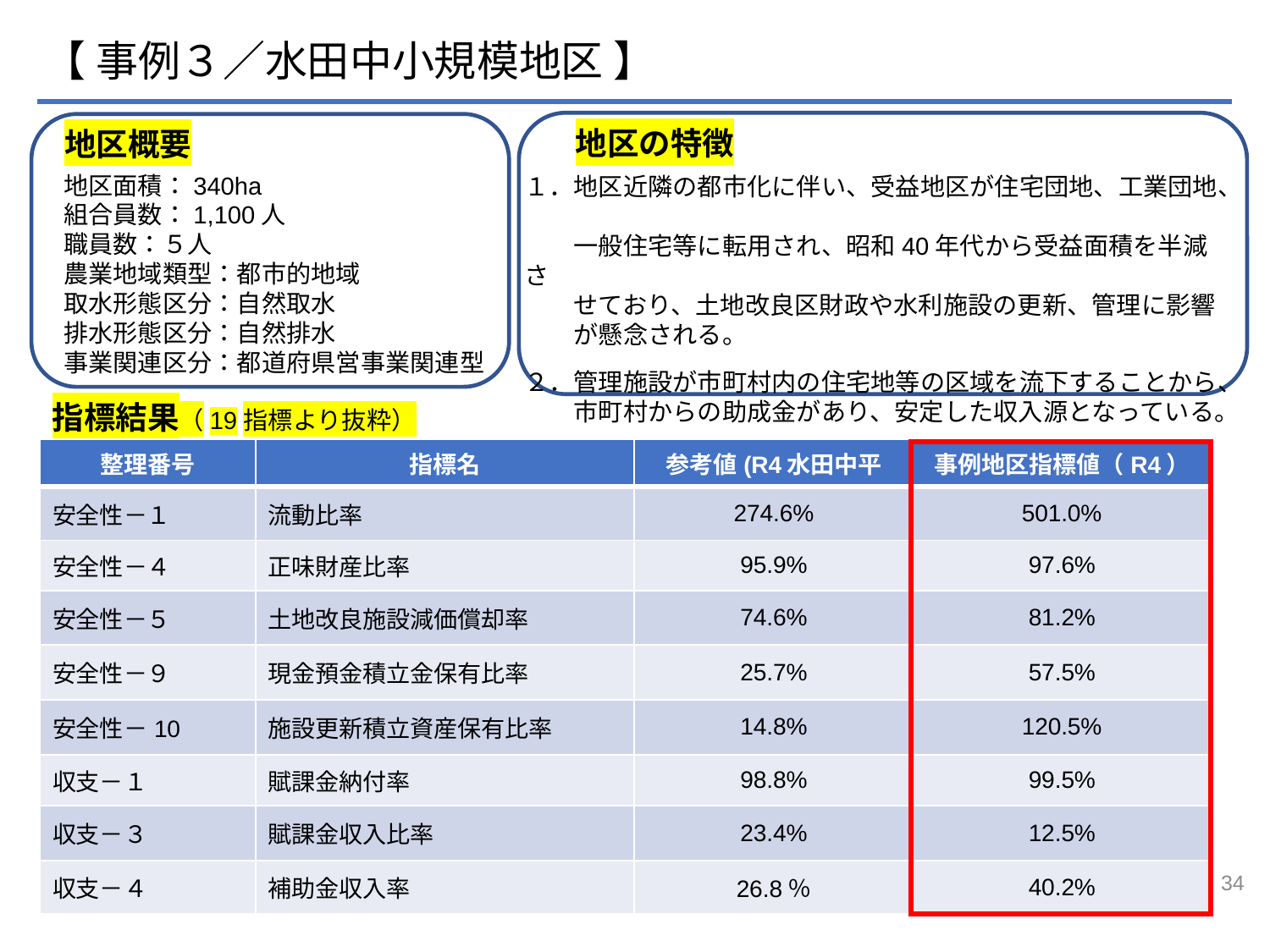

【 事例３／水田中小規模地区 】

地区の特徴
１．地区近隣の都市化に伴い、受益地区が住宅団地、工業団地、
　　一般住宅等に転用され、昭和40年代から受益面積を半減さ
　　せており、土地改良区財政や水利施設の更新、管理に影響
　　が懸念される。

２．管理施設が市町村内の住宅地等の区域を流下することから、
　　市町村からの助成金があり、安定した収入源となっている。

地区概要
地区面積：340ha
組合員数：1,100人
職員数：５人
農業地域類型：都市的地域
取水形態区分：自然取水
排水形態区分：自然排水
事業関連区分：都道府県営事業関連型
指標結果（19指標より抜粋）
| 整理番号 | 指標名 | 参考値(R4水田中平均) | 事例地区指標値（R4） |
| --- | --- | --- | --- |
| 安全性－１ | 流動比率 | 274.6% | 501.0% |
| 安全性－４ | 正味財産比率 | 95.9% | 97.6% |
| 安全性－５ | 土地改良施設減価償却率 | 74.6% | 81.2% |
| 安全性－９ | 現金預金積立金保有比率 | 25.7% | 57.5% |
| 安全性－10 | 施設更新積立資産保有比率 | 14.8% | 120.5% |
| 収支－１ | 賦課金納付率 | 98.8% | 99.5% |
| 収支－３ | 賦課金収入比率 | 23.4% | 12.5% |
| 収支－４ | 補助金収入率 | 26.8％ | 40.2% |

34